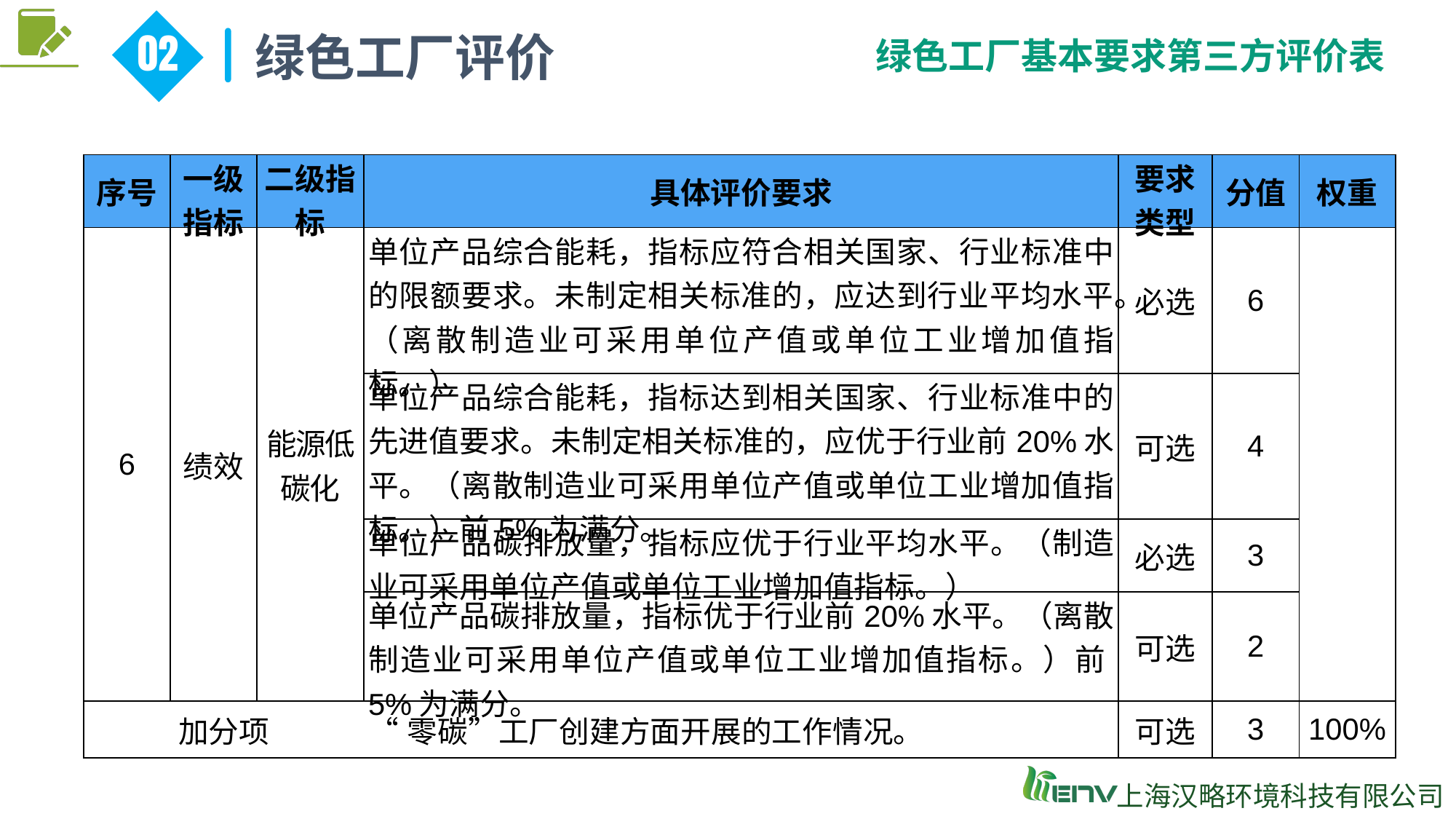

绿色工厂评价

02
绿色工厂基本要求第三方评价表
| 序号 | 一级 指标 | 二级指标 | 具体评价要求 | 要求类型 | 分值 | 权重 |
| --- | --- | --- | --- | --- | --- | --- |
| 6 | 绩效 | 能源低碳化 | 单位产品综合能耗，指标应符合相关国家、行业标准中的限额要求。未制定相关标准的，应达到行业平均水平。（离散制造业可采用单位产值或单位工业增加值指标。） | 必选 | 6 |  |
|  |  |  | 单位产品综合能耗，指标达到相关国家、行业标准中的先进值要求。未制定相关标准的，应优于行业前20%水平。（离散制造业可采用单位产值或单位工业增加值指标。）前5%为满分。 | 可选 | 4 |  |
|  |  |  | 单位产品碳排放量，指标应优于行业平均水平。（制造业可采用单位产值或单位工业增加值指标。） | 必选 | 3 |  |
|  |  |  | 单位产品碳排放量，指标优于行业前20%水平。（离散制造业可采用单位产值或单位工业增加值指标。）前5%为满分。 | 可选 | 2 |  |
| 加分项 |  |  | “零碳”工厂创建方面开展的工作情况。 | 可选 | 3 | 100% |